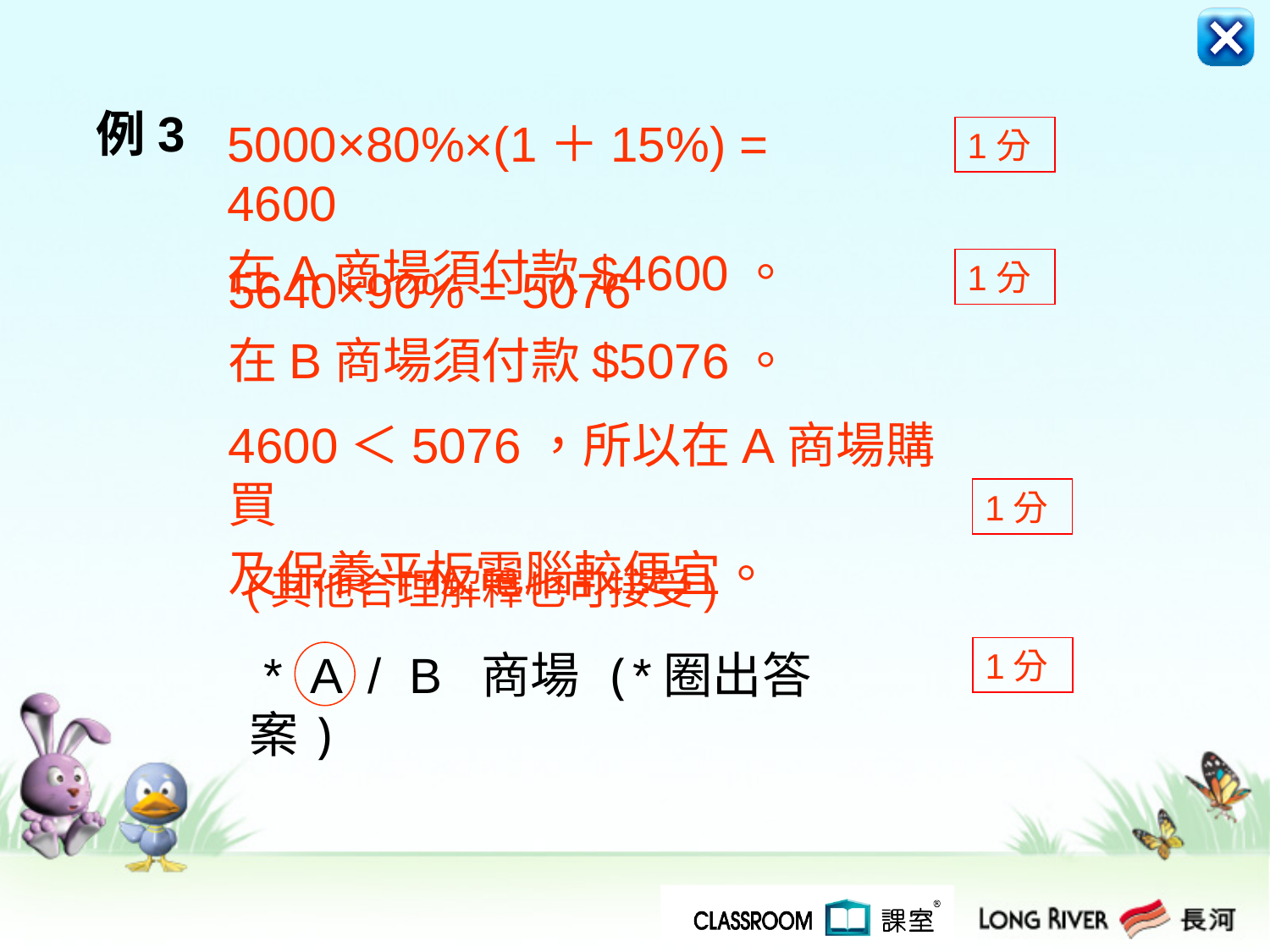

例3
5000×80%×(1＋15%) = 4600
在A商場須付款$4600。
1分
1分
5640×90% = 5076
在B商場須付款$5076。
4600＜5076，所以在A商場購買
及保養平板電腦較便宜。
1分
(其他合理解釋也可接受)
 *  A  /  B  商場 (*圈出答案)
1分